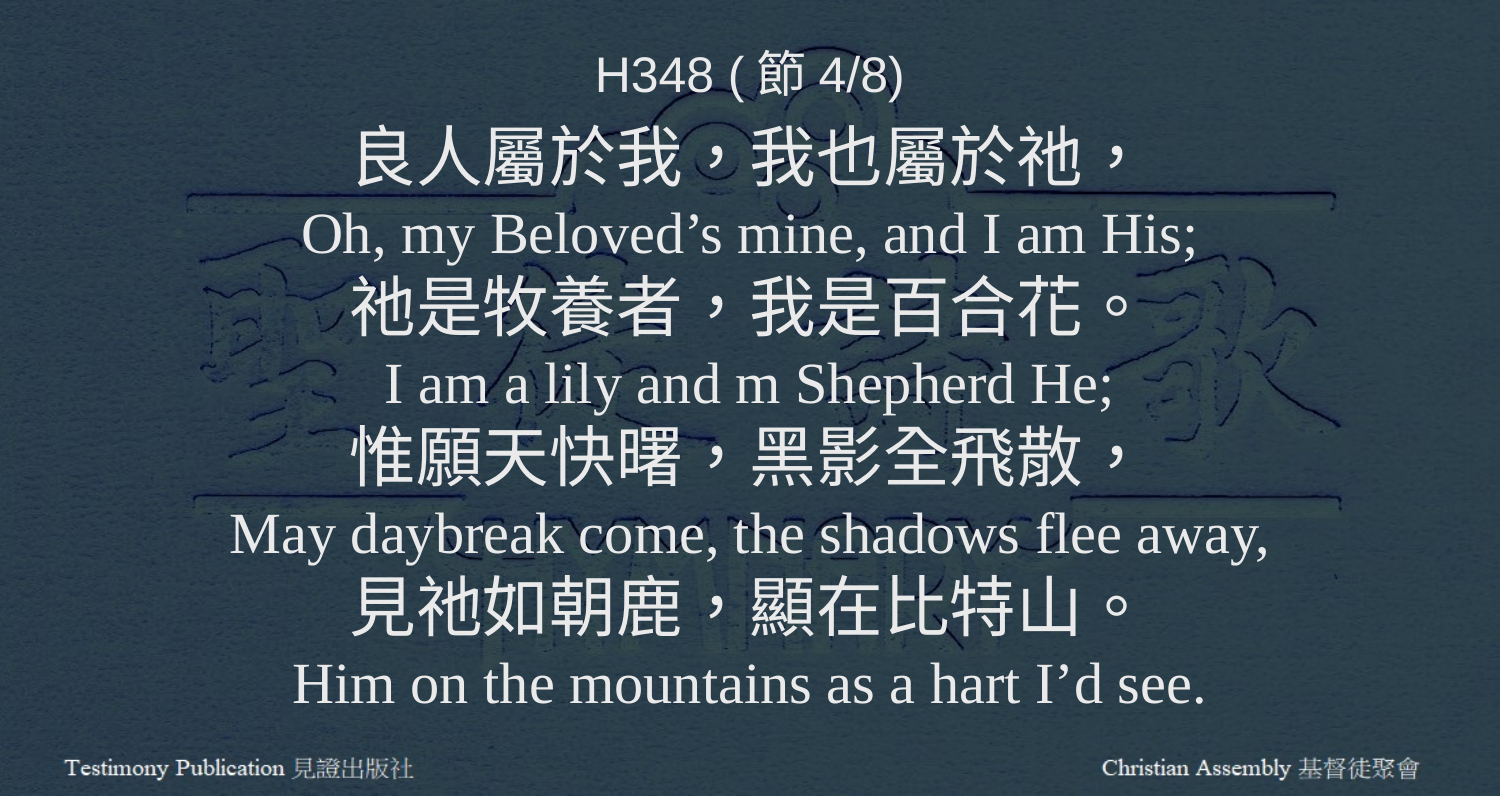

H348 (節4/8)
良人屬於我，我也屬於祂，
Oh, my Beloved’s mine, and I am His;
祂是牧養者，我是百合花。
I am a lily and m Shepherd He;
惟願天快曙，黑影全飛散，
May daybreak come, the shadows flee away,
見祂如朝鹿，顯在比特山。
Him on the mountains as a hart I’d see.